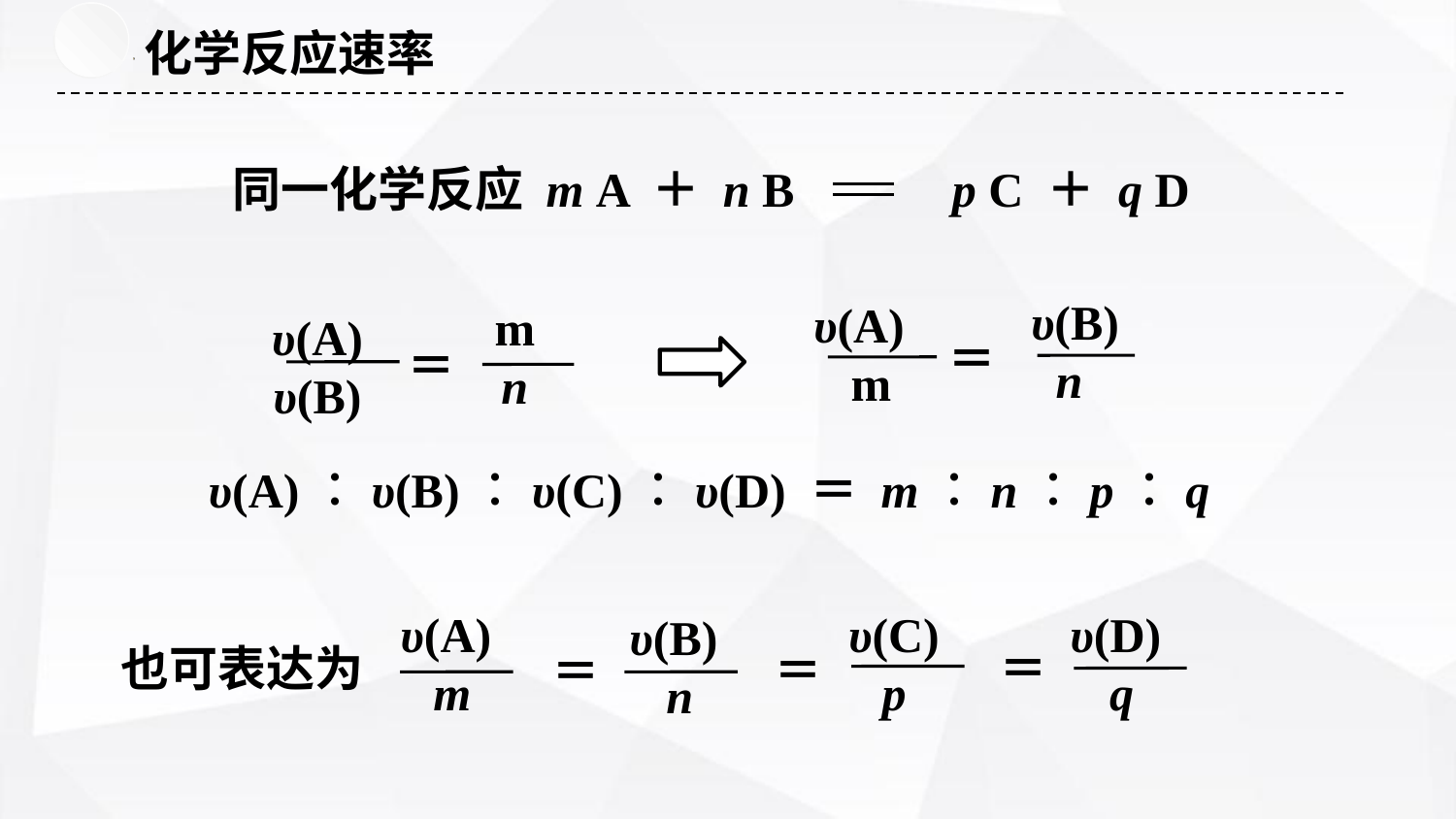

化学反应速率
同一化学反应 m A ＋ n B             p C ＋ q D
   υ(B)
  n
  υ(A)
   m
 ＝
  m
  n
  υ(A)
  υ(B)
 ＝

  υ(A)︰υ(B)︰υ(C)︰υ(D) ＝ m︰n︰p︰q
 υ(A)
 m
  υ(C)
 p
  υ(D)
  q
υ(B)
n
＝
＝
＝
也可表达为